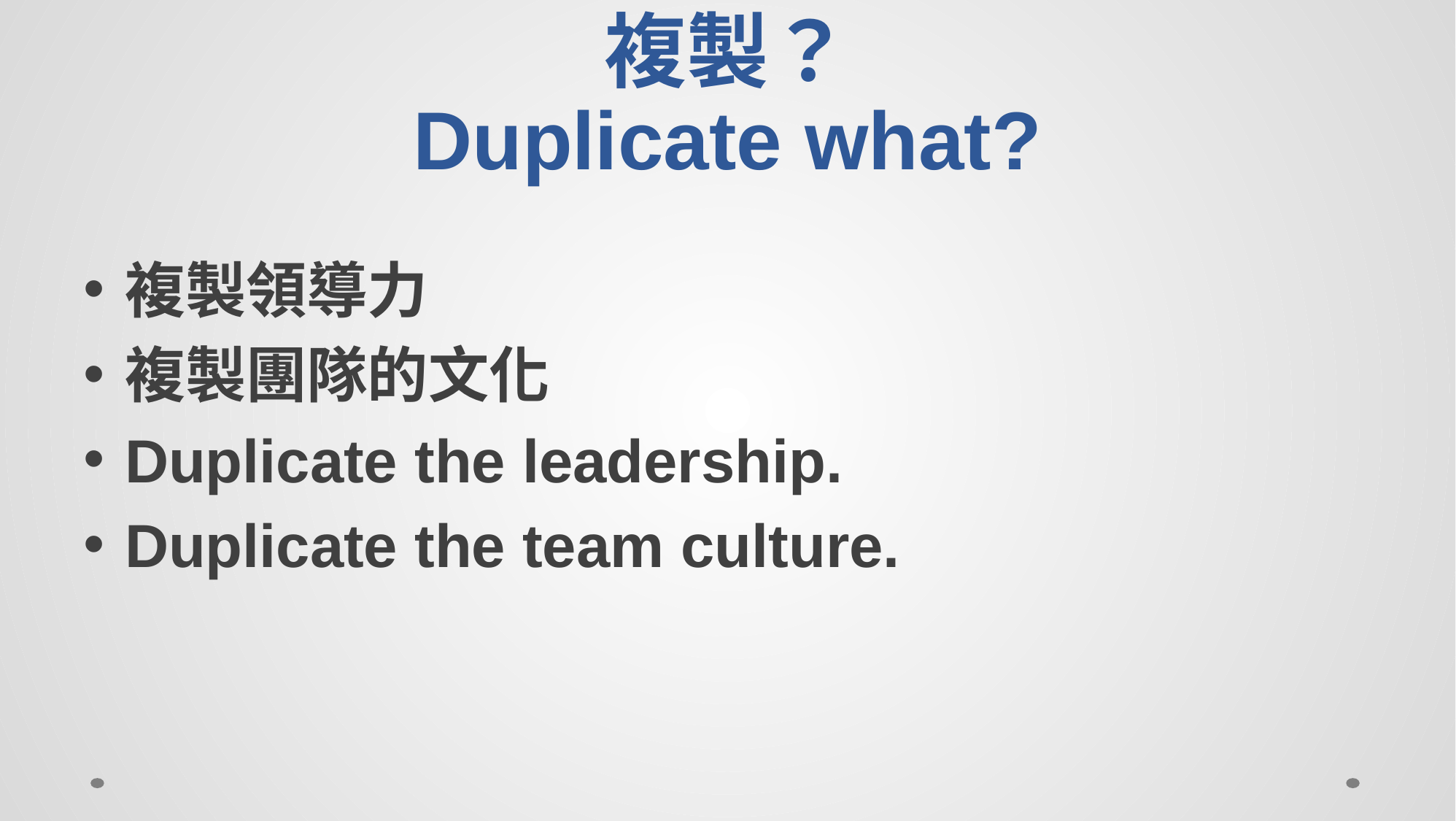

# 複製？ Duplicate what?
複製領導力
複製團隊的文化
Duplicate the leadership.
Duplicate the team culture.